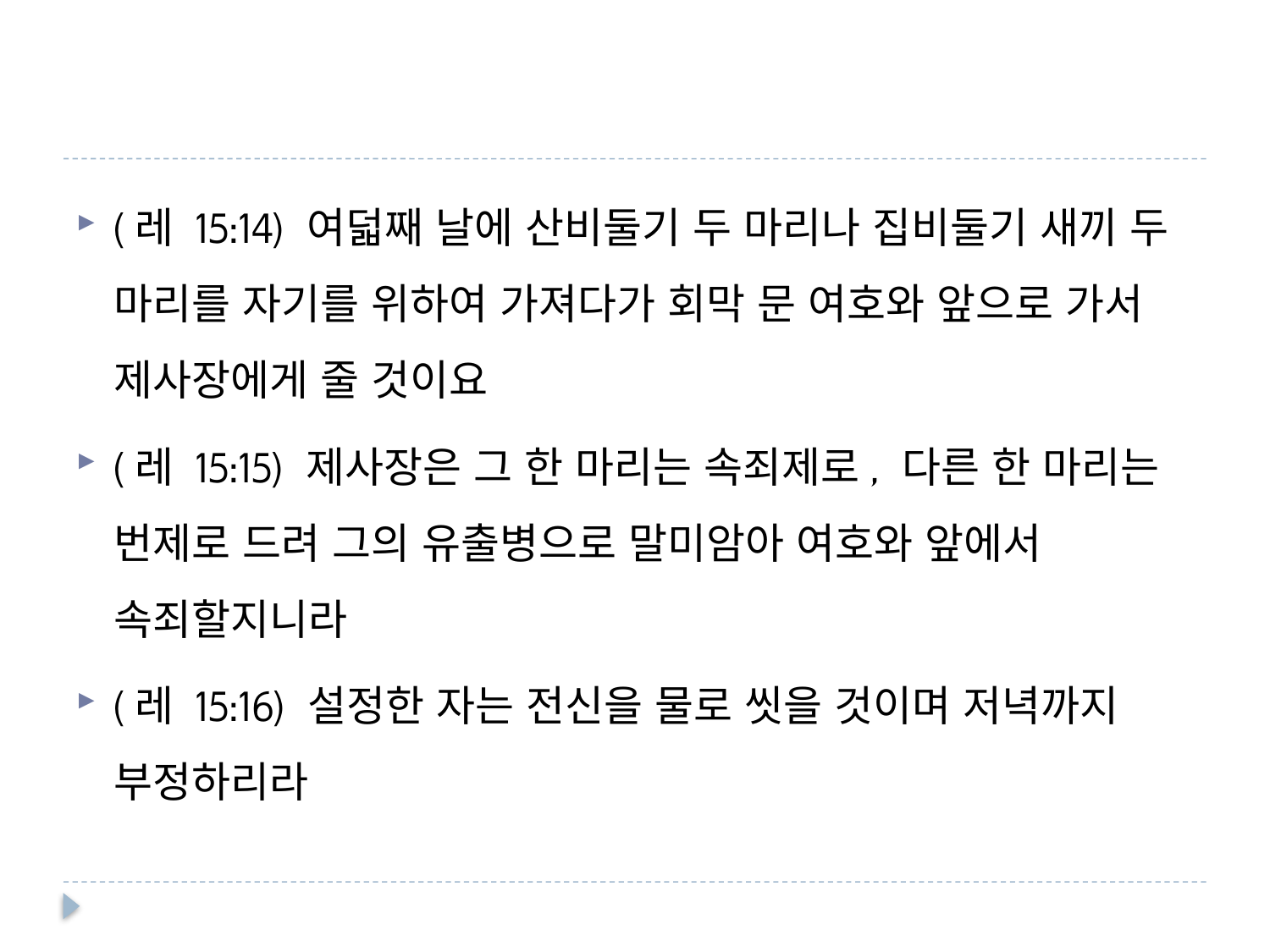

#
(레 15:14) 여덟째 날에 산비둘기 두 마리나 집비둘기 새끼 두 마리를 자기를 위하여 가져다가 회막 문 여호와 앞으로 가서 제사장에게 줄 것이요
(레 15:15) 제사장은 그 한 마리는 속죄제로, 다른 한 마리는 번제로 드려 그의 유출병으로 말미암아 여호와 앞에서 속죄할지니라
(레 15:16) 설정한 자는 전신을 물로 씻을 것이며 저녁까지 부정하리라